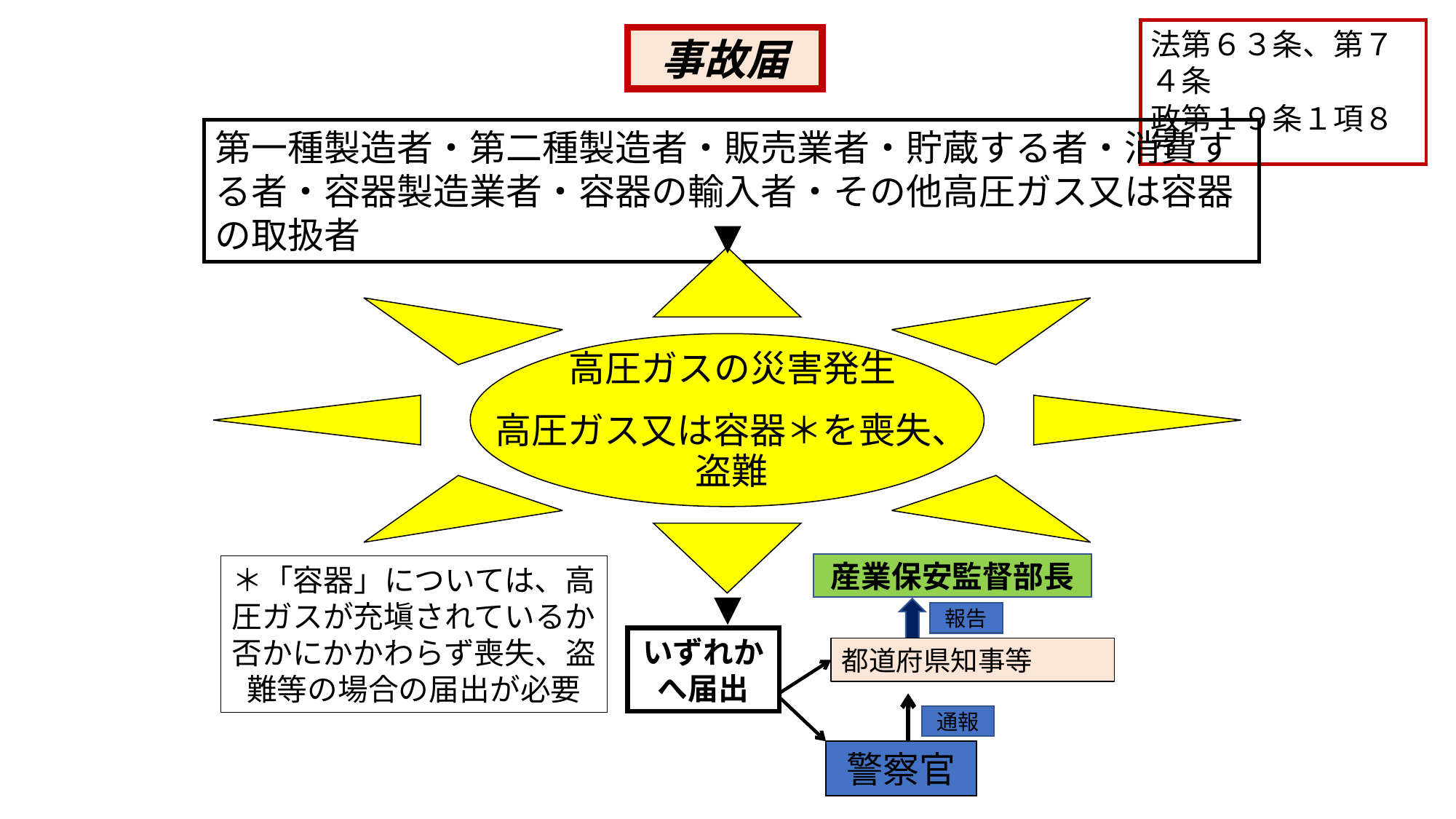

法第６３条、第７４条
政第１９条１項８号
事故届
第一種製造者・第二種製造者・販売業者・貯蔵する者・消費する者・容器製造業者・容器の輸入者・その他高圧ガス又は容器の取扱者

高圧ガス又は容器＊を喪失、
盗難

高圧ガスの災害発生
いずれかへ届出
警察官
産業保安監督部長
＊「容器」については、高圧ガスが充塡されているか否かにかかわらず喪失、盗難等の場合の届出が必要

報告
都道府県知事等
通報